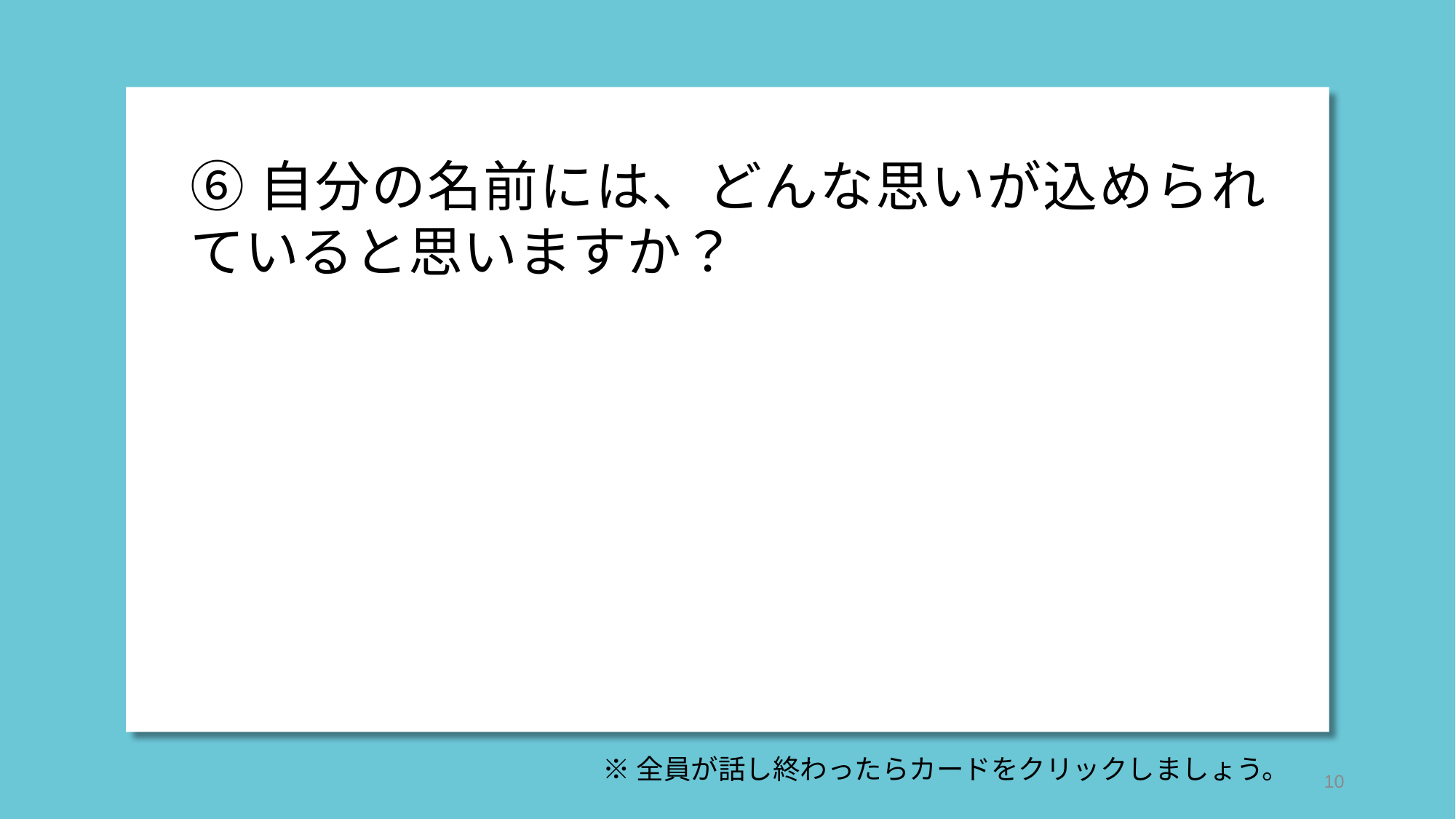

⑥自分の名前には、どんな思いが込められていると思いますか？
※全員が話し終わったらカードをクリックしましょう。
10